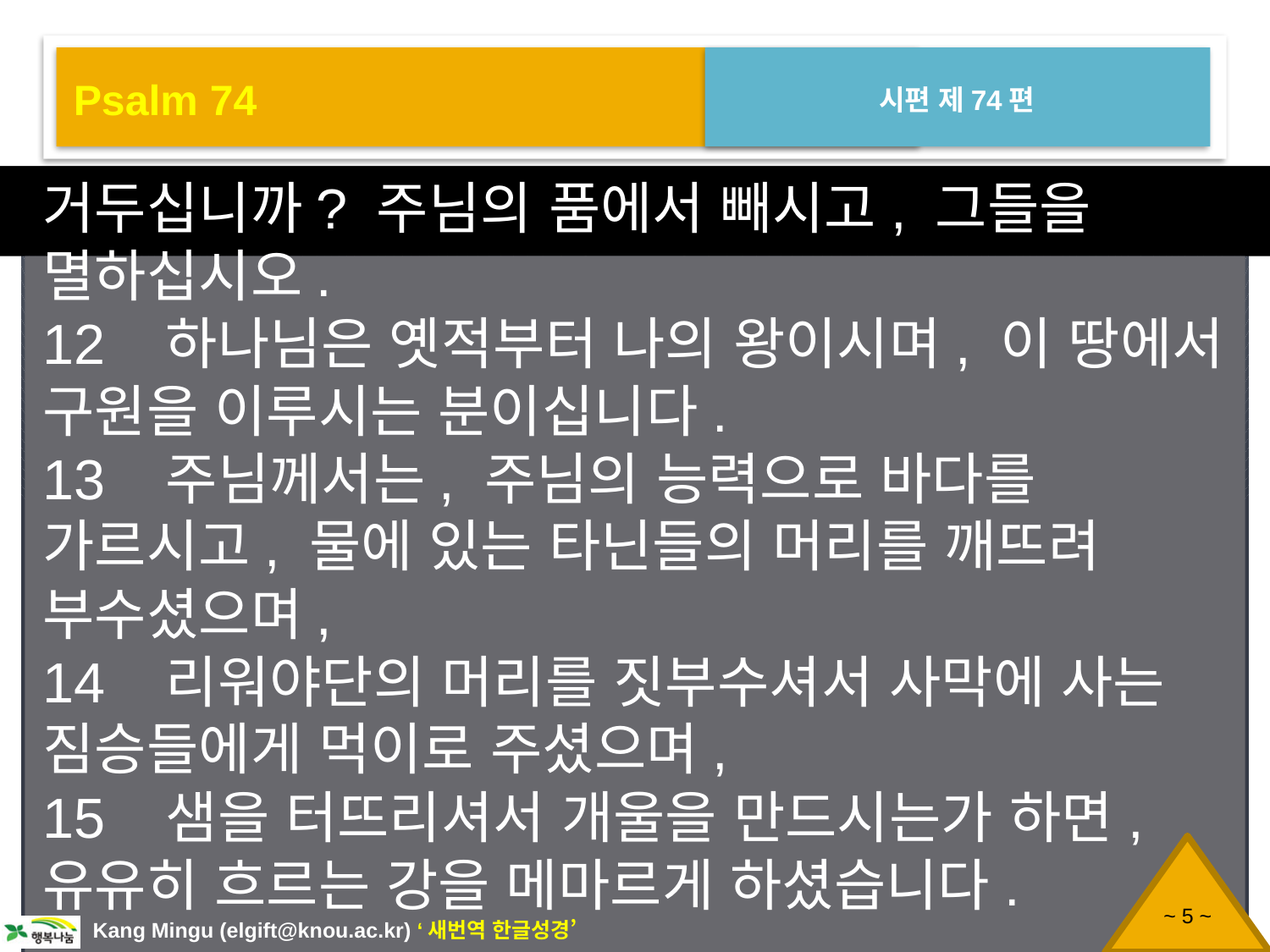

Psalm 74
시편 제74편
거두십니까? 주님의 품에서 빼시고, 그들을 멸하십시오.
12   하나님은 옛적부터 나의 왕이시며, 이 땅에서 구원을 이루시는 분이십니다.
13   주님께서는, 주님의 능력으로 바다를 가르시고, 물에 있는 타닌들의 머리를 깨뜨려 부수셨으며,
14   리워야단의 머리를 짓부수셔서 사막에 사는 짐승들에게 먹이로 주셨으며,
15   샘을 터뜨리셔서 개울을 만드시는가 하면, 유유히 흐르는 강을 메마르게 하셨습니다.